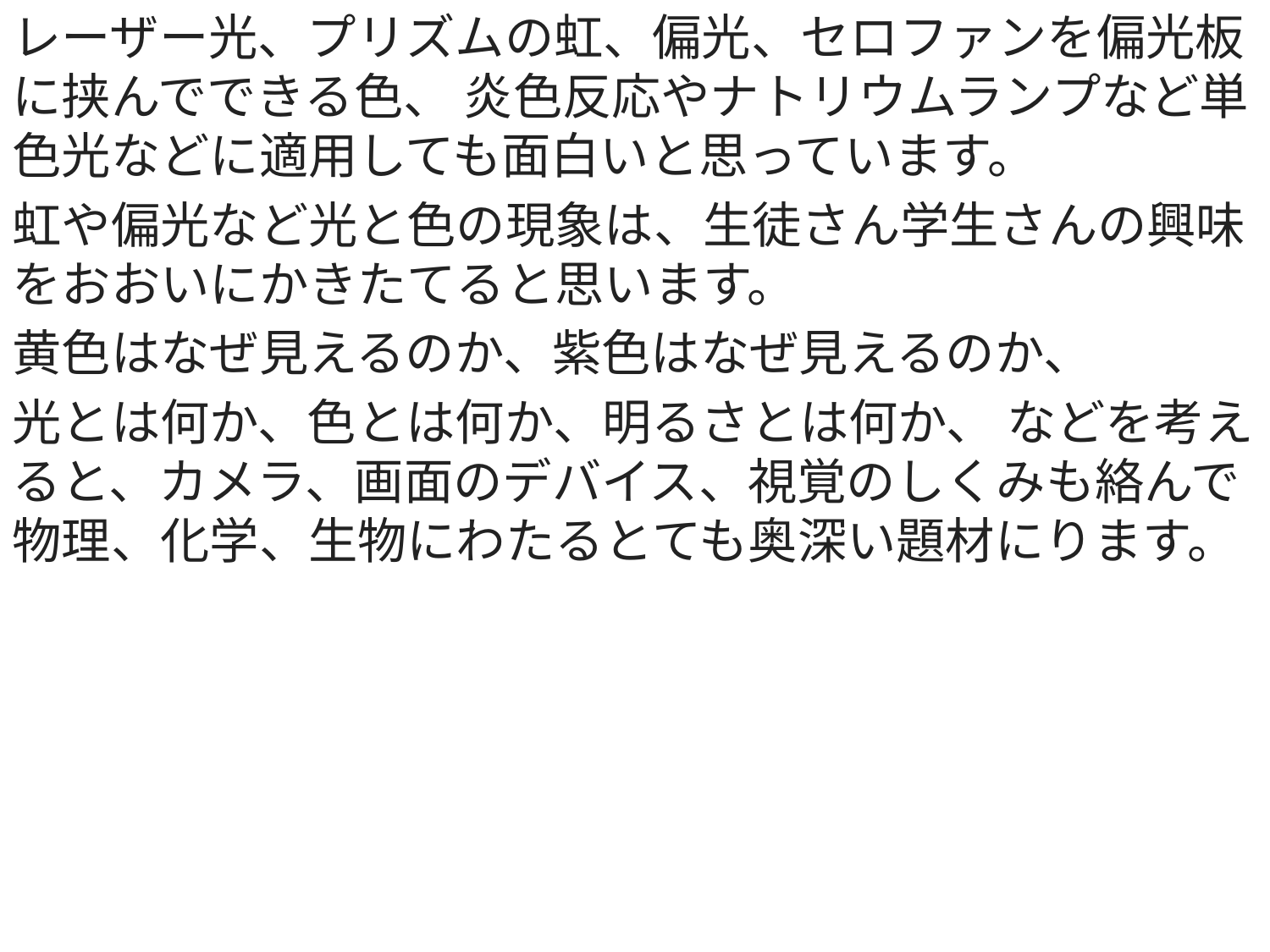

レーザー光、プリズムの虹、偏光、セロファンを偏光板に挟んでできる色、 炎色反応やナトリウムランプなど単色光などに適用しても面白いと思っています。
虹や偏光など光と色の現象は、生徒さん学生さんの興味をおおいにかきたてると思います。
黄色はなぜ見えるのか、紫色はなぜ見えるのか、
光とは何か、色とは何か、明るさとは何か、 などを考えると、カメラ、画面のデバイス、視覚のしくみも絡んで 物理、化学、生物にわたるとても奥深い題材にります。